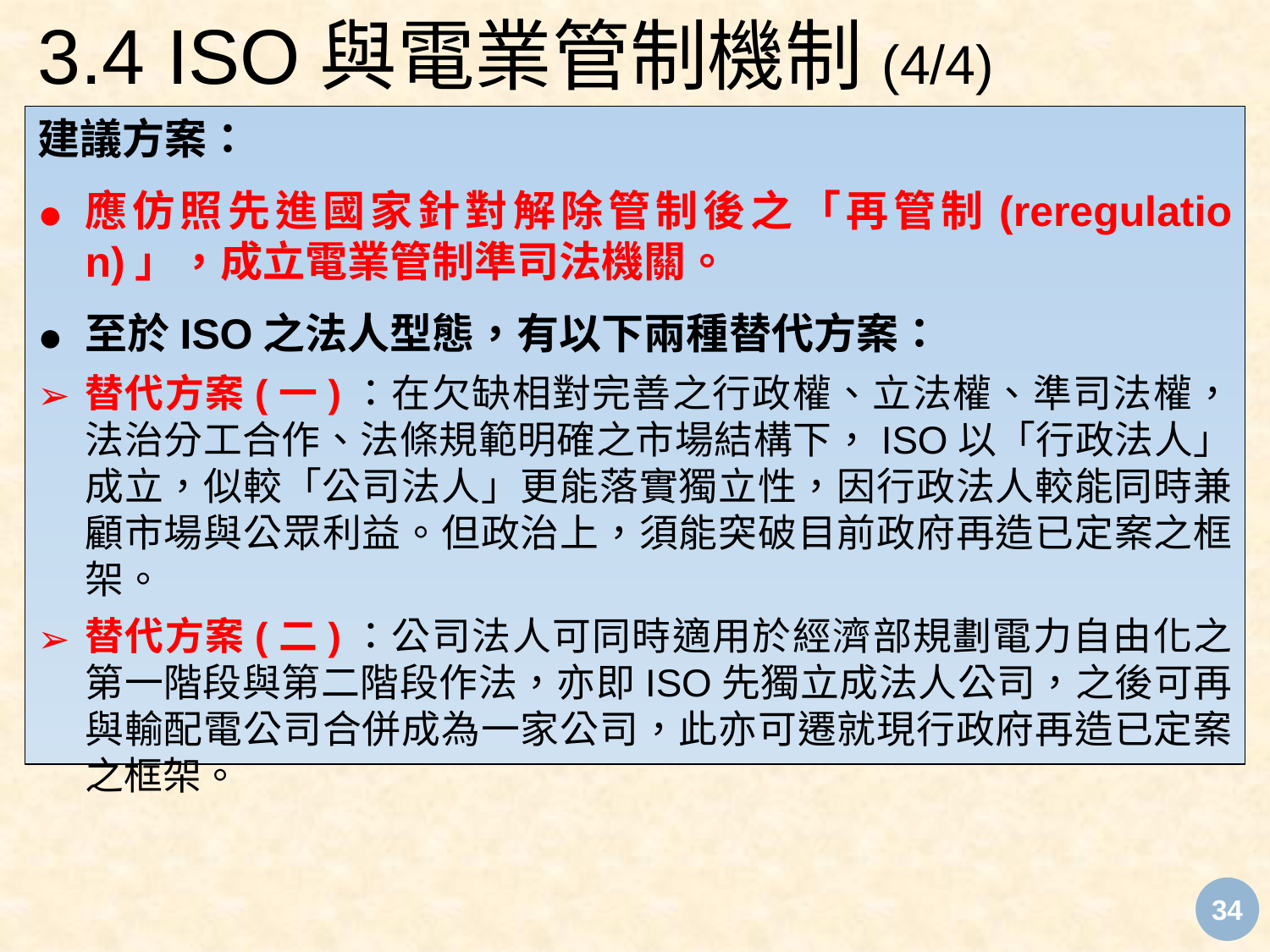

# 3.4 ISO與電業管制機制(4/4)
建議方案：
應仿照先進國家針對解除管制後之「再管制(reregulation)」，成立電業管制準司法機關。
至於ISO之法人型態，有以下兩種替代方案：
替代方案(一)：在欠缺相對完善之行政權、立法權、準司法權，法治分工合作、法條規範明確之市場結構下，ISO以「行政法人」成立，似較「公司法人」更能落實獨立性，因行政法人較能同時兼顧市場與公眾利益。但政治上，須能突破目前政府再造已定案之框架。
替代方案(二)：公司法人可同時適用於經濟部規劃電力自由化之第一階段與第二階段作法，亦即ISO先獨立成法人公司，之後可再與輸配電公司合併成為一家公司，此亦可遷就現行政府再造已定案之框架。
34